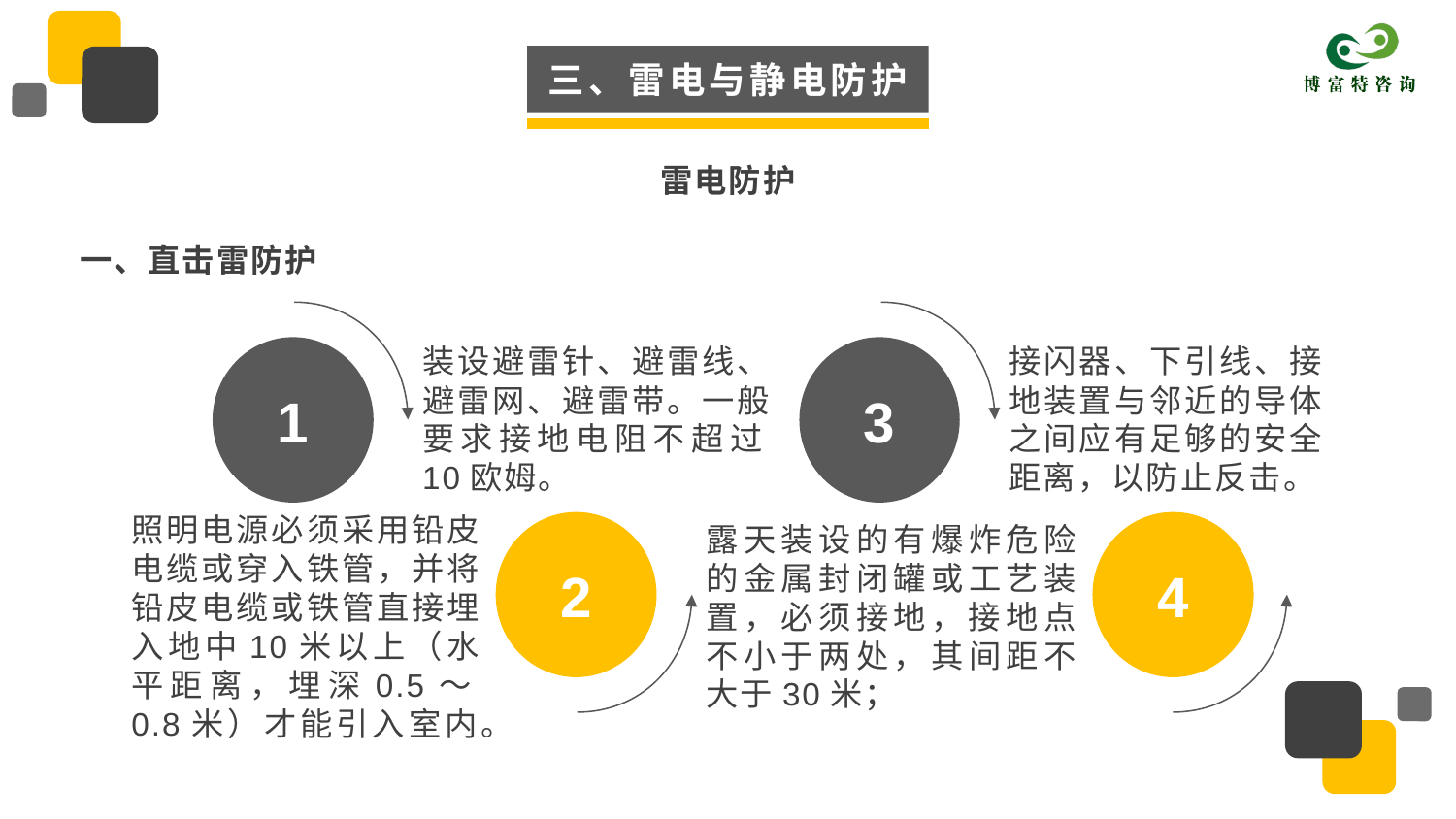

三、雷电与静电防护
雷电防护
一、直击雷防护

1
3
2
4

装设避雷针、避雷线、避雷网、避雷带。一般要求接地电阻不超过10欧姆。
接闪器、下引线、接地装置与邻近的导体之间应有足够的安全距离，以防止反击。
照明电源必须采用铅皮电缆或穿入铁管，并将铅皮电缆或铁管直接埋入地中10米以上（水平距离，埋深0.5～0.8米）才能引入室内。
露天装设的有爆炸危险的金属封闭罐或工艺装置，必须接地，接地点不小于两处，其间距不大于30米；